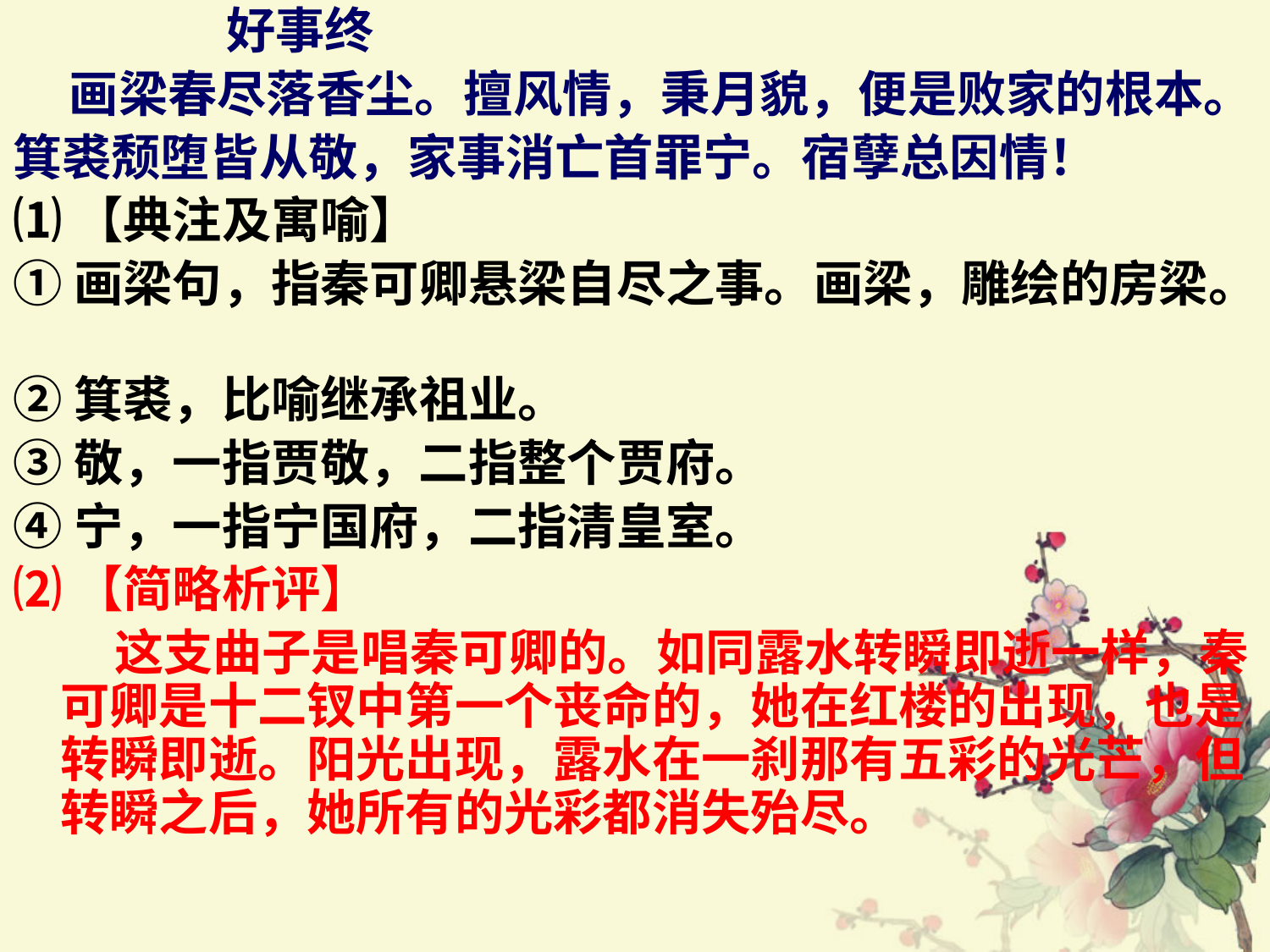

好事终
    画梁春尽落香尘。擅风情，秉月貌，便是败家的根本。
箕裘颓堕皆从敬，家事消亡首罪宁。宿孽总因情！
⑴【典注及寓喻】
①画梁句，指秦可卿悬梁自尽之事。画梁，雕绘的房梁。
②箕裘，比喻继承祖业。
③敬，一指贾敬，二指整个贾府。
④宁，一指宁国府，二指清皇室。
⑵【简略析评】
        这支曲子是唱秦可卿的。如同露水转瞬即逝一样，秦可卿是十二钗中第一个丧命的，她在红楼的出现，也是转瞬即逝。阳光出现，露水在一刹那有五彩的光芒，但转瞬之后，她所有的光彩都消失殆尽。